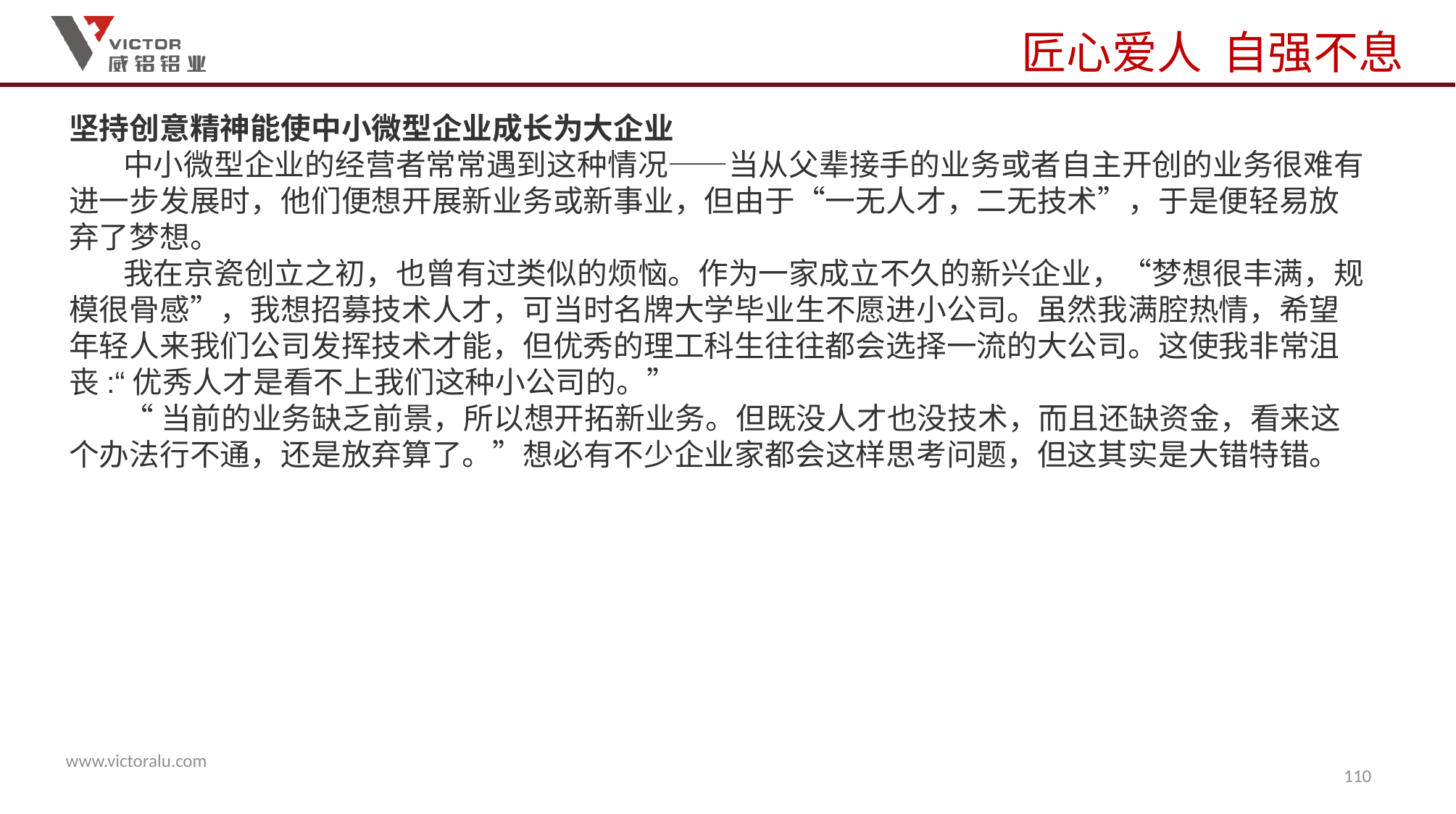

坚持创意精神能使中小微型企业成长为大企业
中小微型企业的经营者常常遇到这种情况——当从父辈接手的业务或者自主开创的业务很难有进一步发展时，他们便想开展新业务或新事业，但由于“一无人才，二无技术”，于是便轻易放弃了梦想。
我在京瓷创立之初，也曾有过类似的烦恼。作为一家成立不久的新兴企业，“梦想很丰满，规模很骨感”，我想招募技术人才，可当时名牌大学毕业生不愿进小公司。虽然我满腔热情，希望年轻人来我们公司发挥技术才能，但优秀的理工科生往往都会选择一流的大公司。这使我非常沮丧:“优秀人才是看不上我们这种小公司的。”
“当前的业务缺乏前景，所以想开拓新业务。但既没人才也没技术，而且还缺资金，看来这个办法行不通，还是放弃算了。”想必有不少企业家都会这样思考问题，但这其实是大错特错。
110